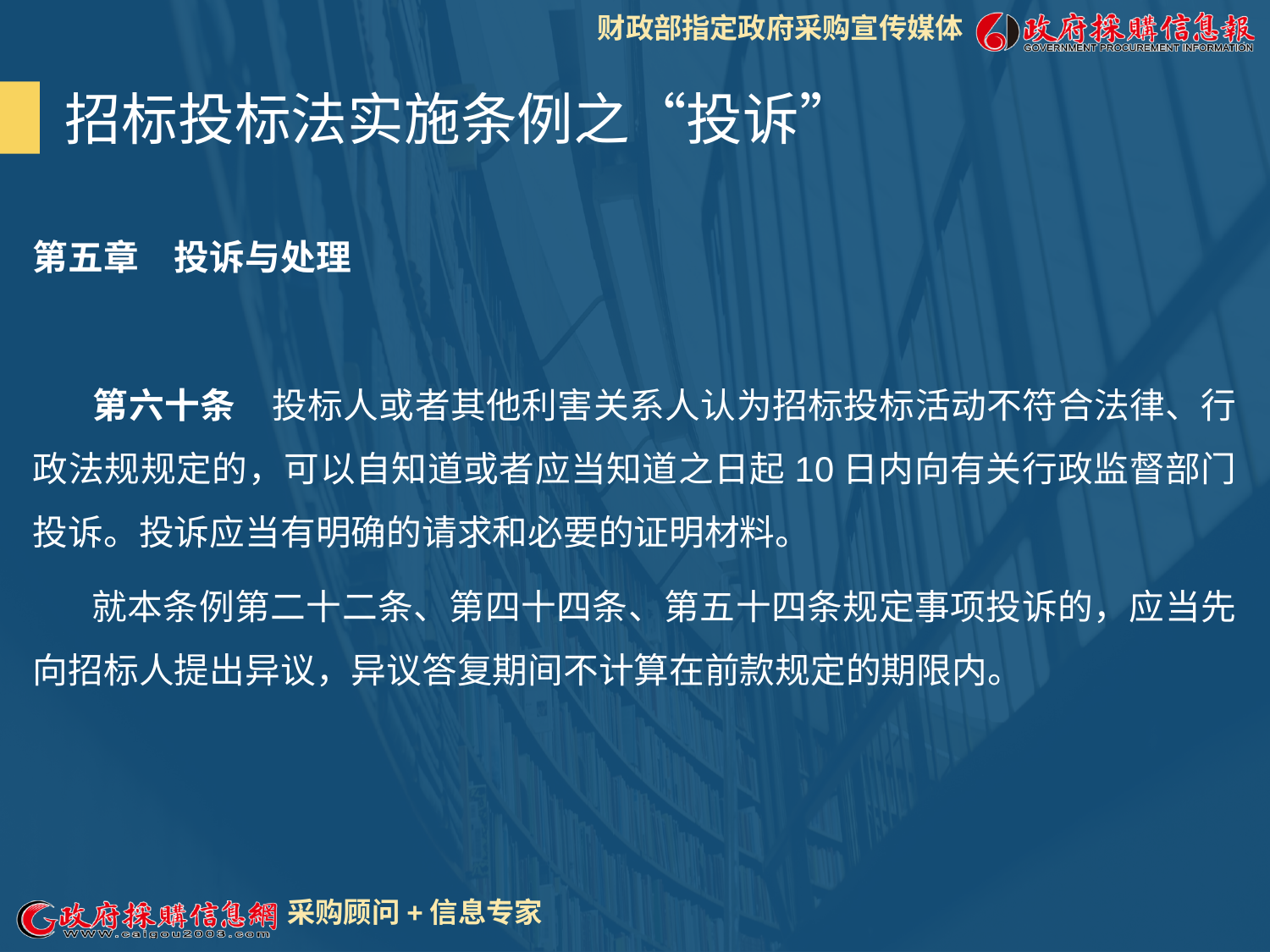

招标投标法实施条例之“投诉”
第五章　投诉与处理

      第六十条　投标人或者其他利害关系人认为招标投标活动不符合法律、行政法规规定的，可以自知道或者应当知道之日起10日内向有关行政监督部门投诉。投诉应当有明确的请求和必要的证明材料。
      就本条例第二十二条、第四十四条、第五十四条规定事项投诉的，应当先向招标人提出异议，异议答复期间不计算在前款规定的期限内。